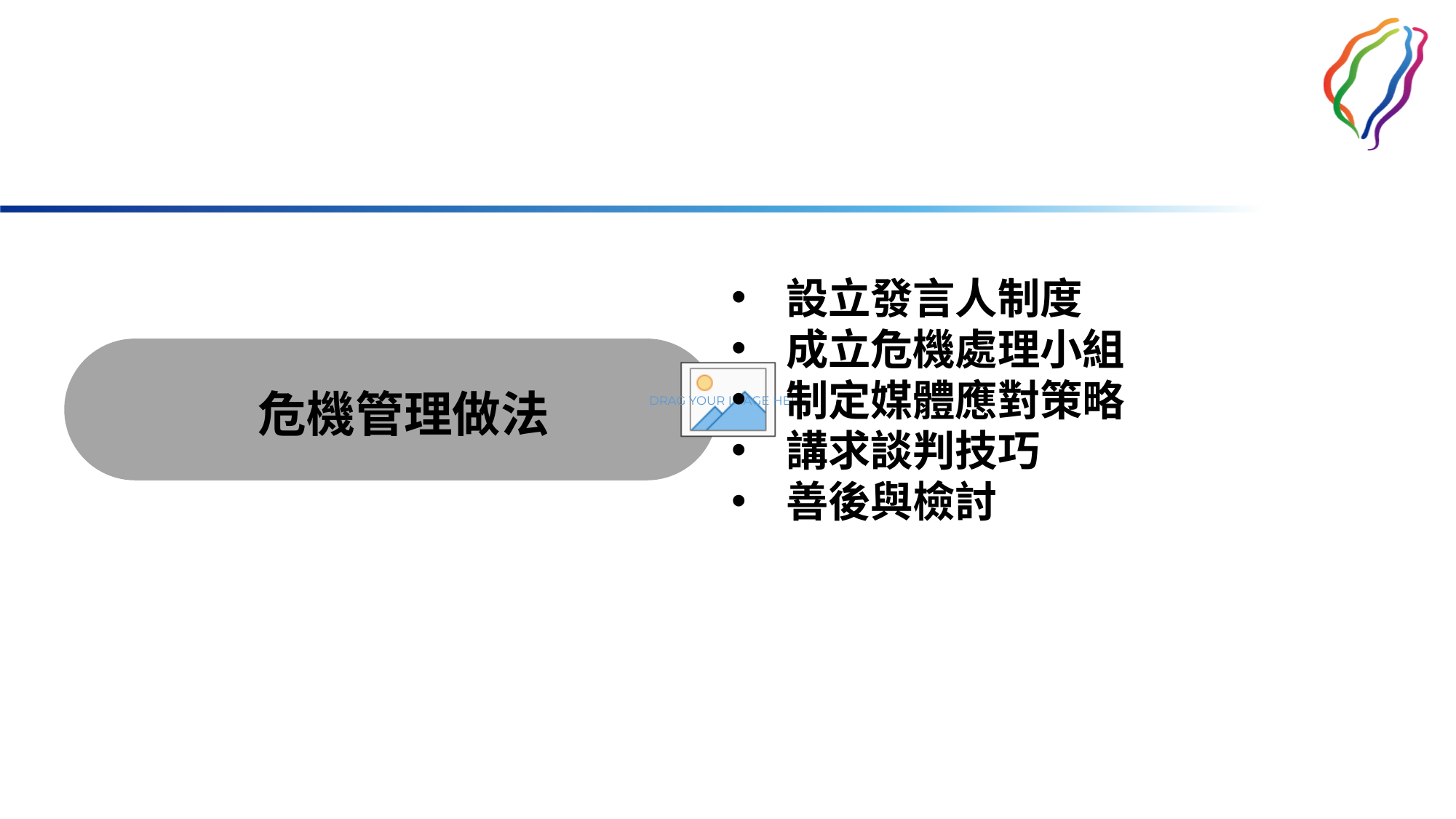

設立發言人制度
成立危機處理小組
制定媒體應對策略
講求談判技巧
善後與檢討

         危機管理做法